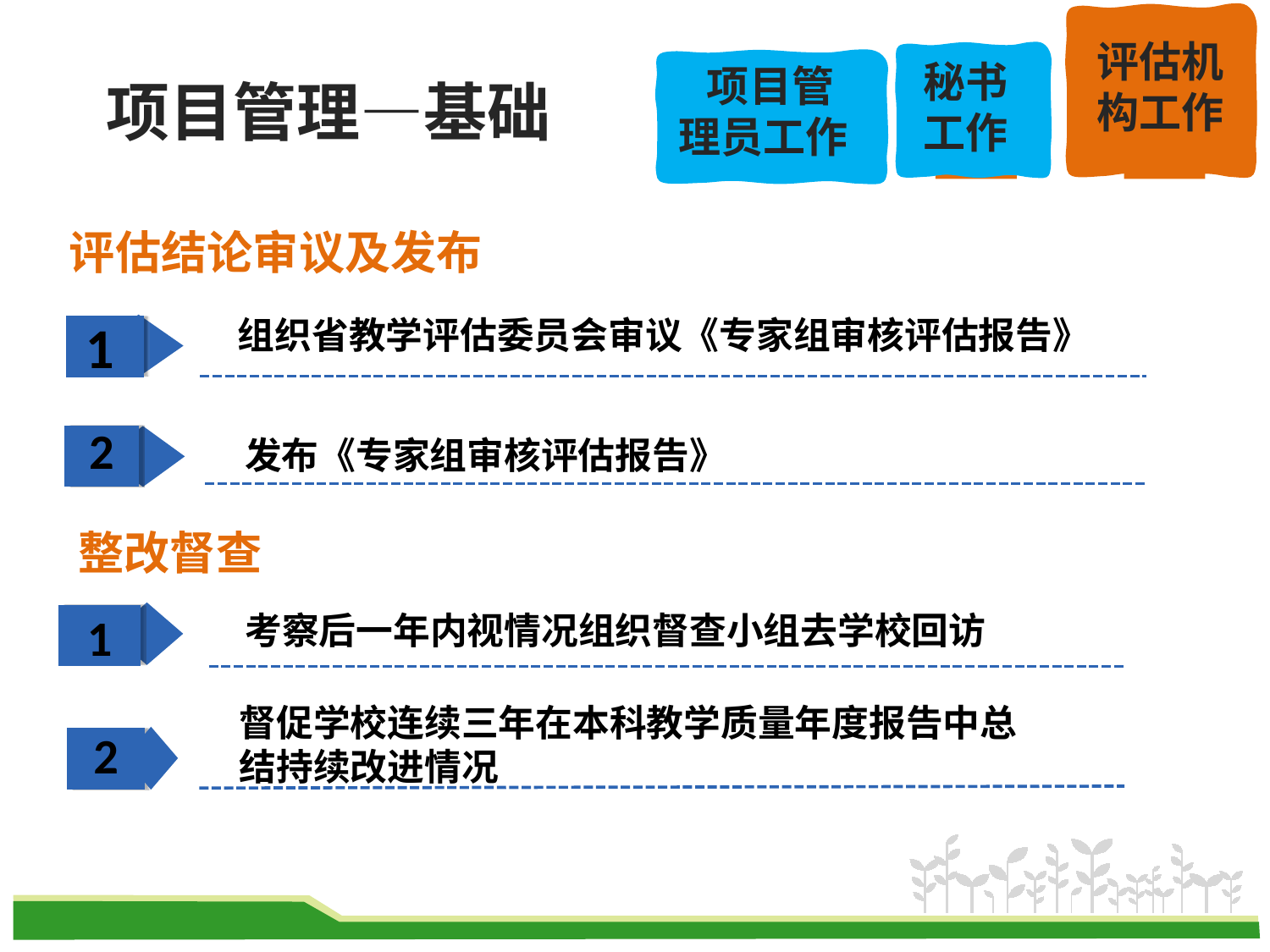

评估机构工作
课程
介绍

秘书工作
课程
介绍

项目管
理员工作
课程
介绍
项目管理—基础
评估结论审议及发布
1

 发布《专家组审核评估报告》
   组织省教学评估委员会审议《专家组审核评估报告》
2

整改督查
1

 考察后一年内视情况组织督查小组去学校回访
2

督促学校连续三年在本科教学质量年度报告中总结持续改进情况
47